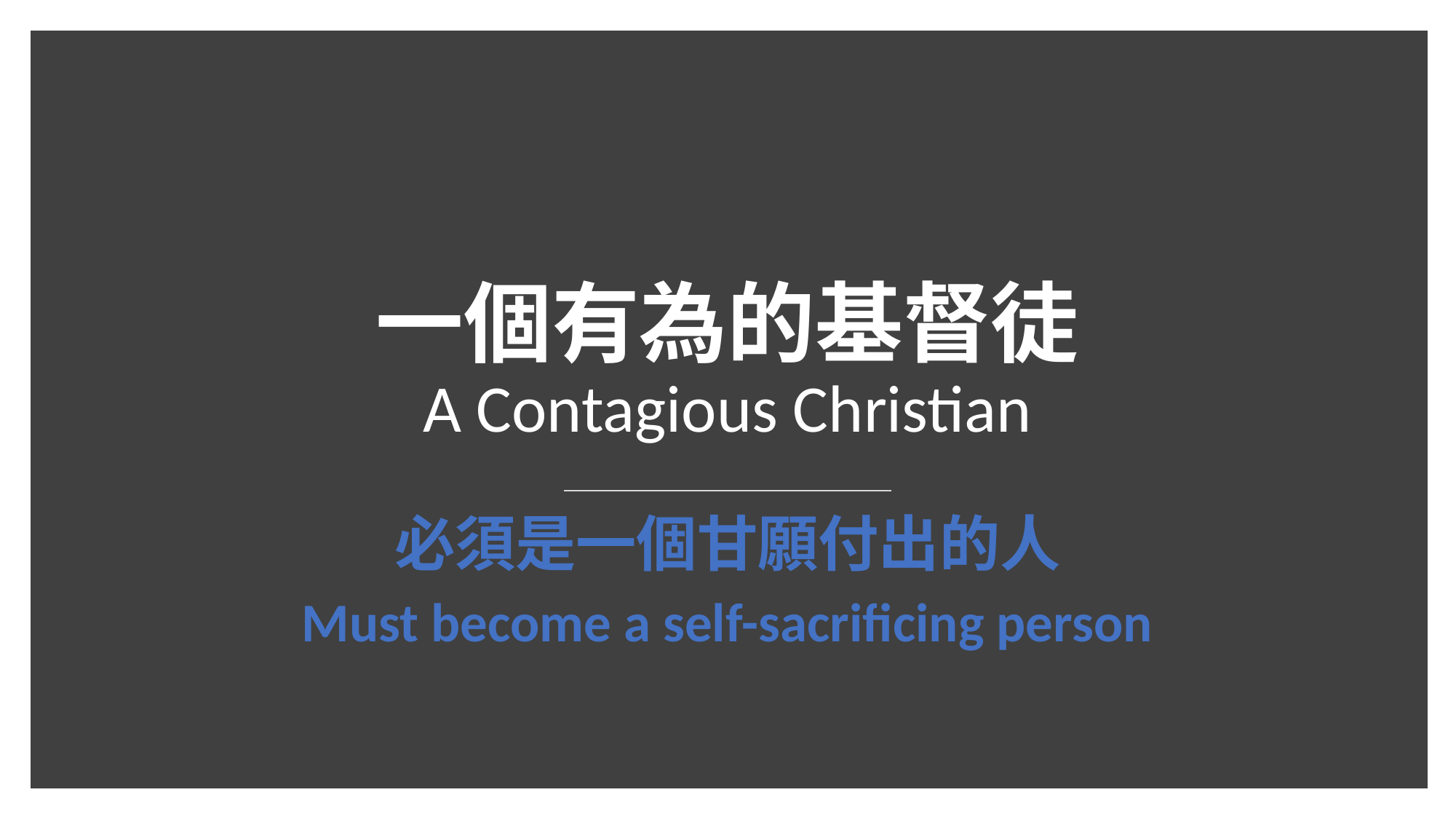

# 一個有為的基督徒 A Contagious Christian
必須是一個甘願付出的人
Must become a self-sacrificing person